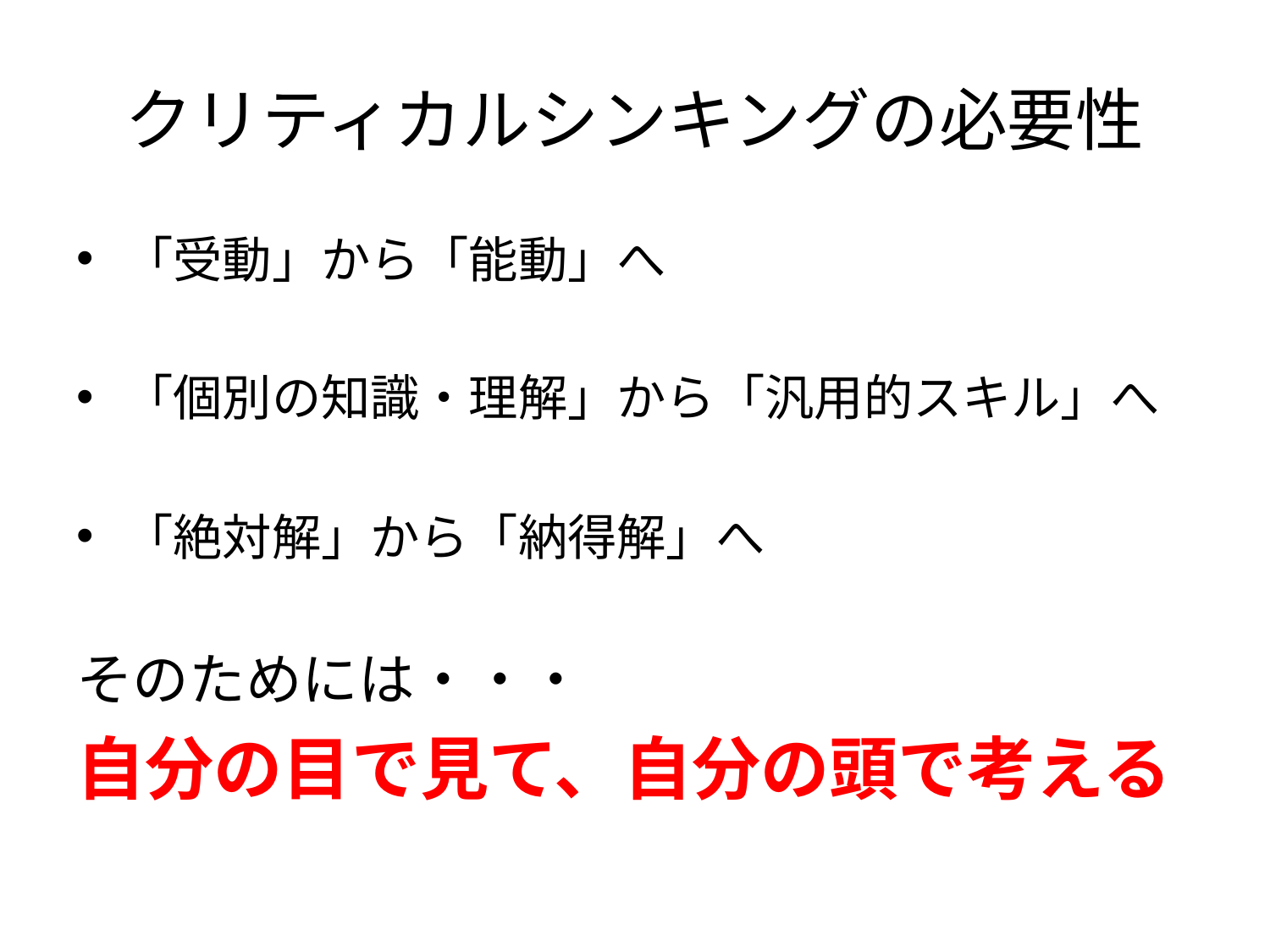

# クリティカルシンキングの必要性
「受動」から「能動」へ

「個別の知識・理解」から「汎用的スキル」へ

「絶対解」から「納得解」へ
そのためには・・・
自分の目で見て、自分の頭で考える